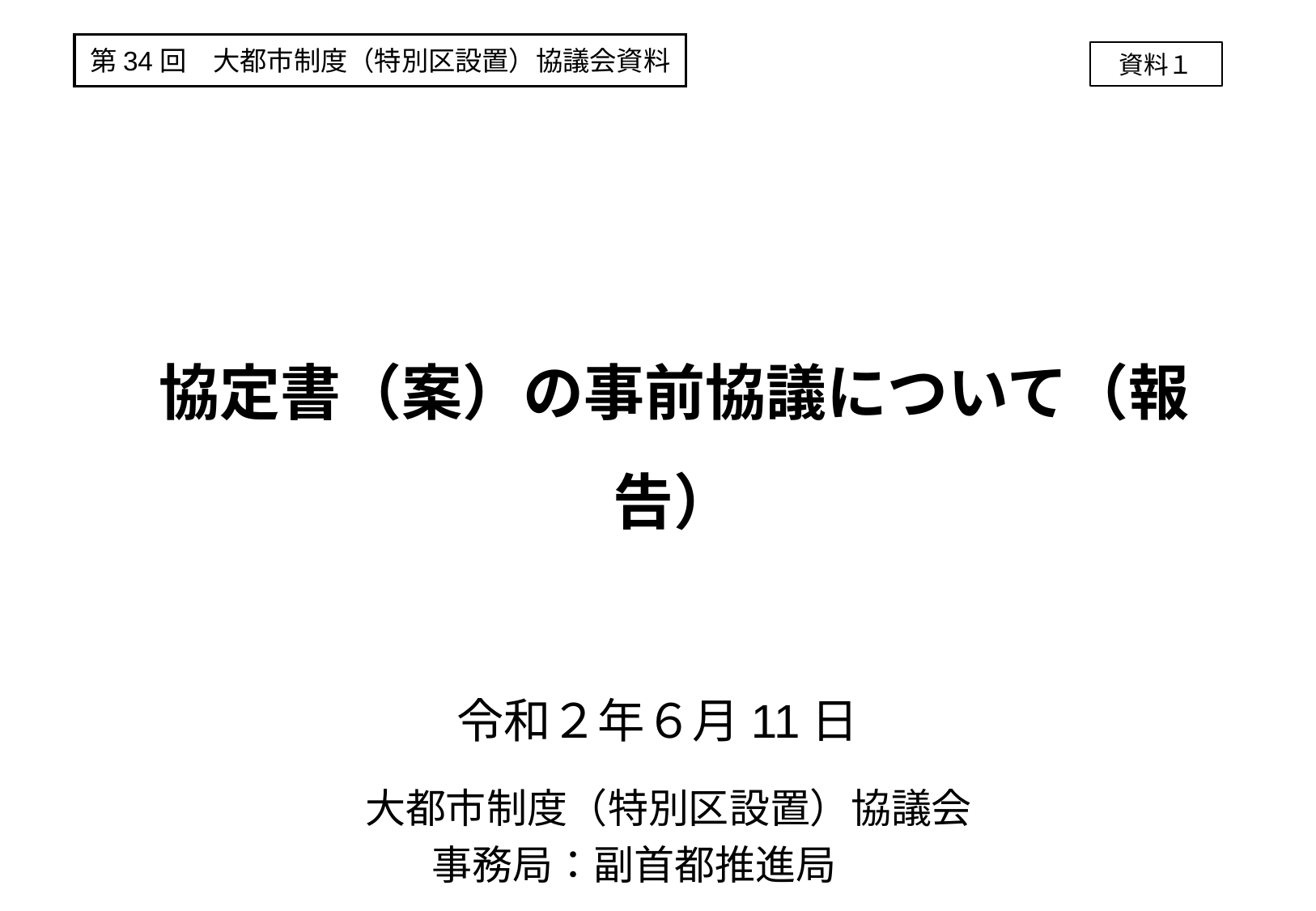

第34回　大都市制度（特別区設置）協議会資料
資料１
協定書（案）の事前協議について（報告）
令和２年６月11日

 大都市制度（特別区設置）協議会
事務局：副首都推進局